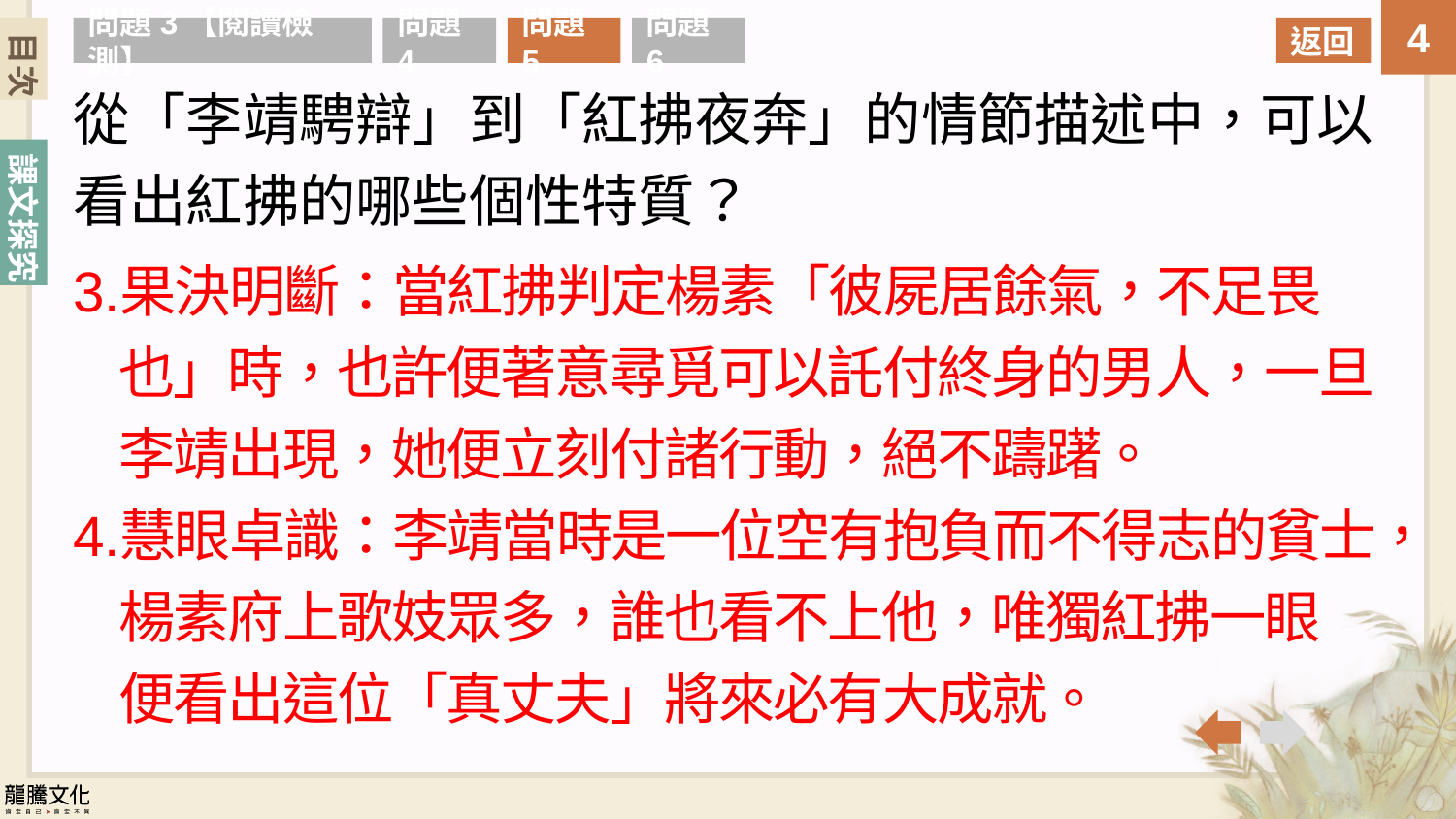

目次
問題3【閱讀檢測】
問題4
問題5
問題6
返回
從「李靖騁辯」到「紅拂夜奔」的情節描述中，可以看出紅拂的哪些個性特質？
果決明斷：當紅拂判定楊素「彼屍居餘氣，不足畏也」時，也許便著意尋覓可以託付終身的男人，一旦李靖出現，她便立刻付諸行動，絕不躊躇。
慧眼卓識：李靖當時是一位空有抱負而不得志的貧士，楊素府上歌妓眾多，誰也看不上他，唯獨紅拂一眼
便看出這位「真丈夫」將來必有大成就。